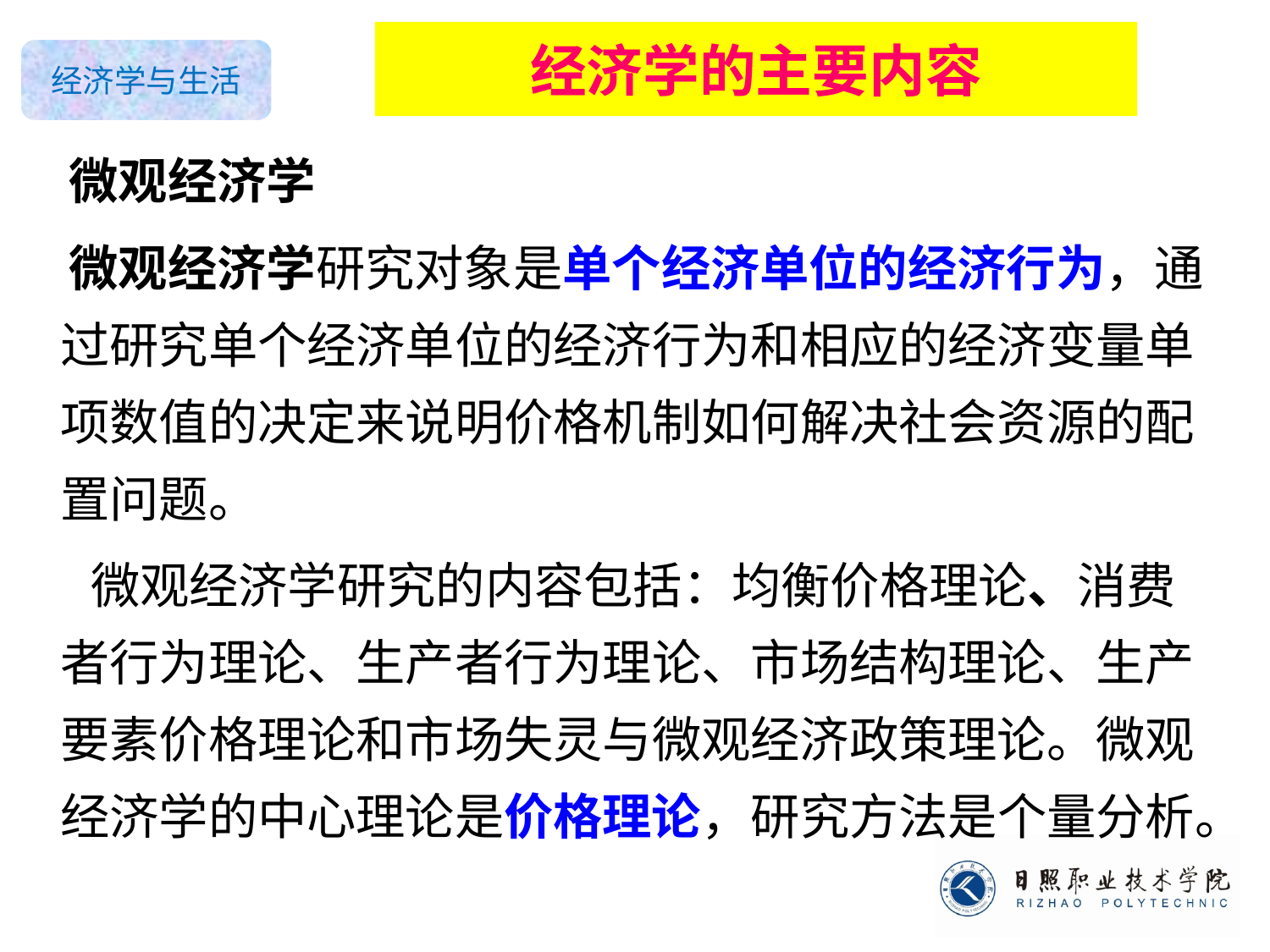

# 经济学的主要内容
    微观经济学
    微观经济学研究对象是单个经济单位的经济行为，通过研究单个经济单位的经济行为和相应的经济变量单项数值的决定来说明价格机制如何解决社会资源的配置问题。
      微观经济学研究的内容包括：均衡价格理论、消费者行为理论、生产者行为理论、市场结构理论、生产要素价格理论和市场失灵与微观经济政策理论。微观经济学的中心理论是价格理论，研究方法是个量分析。